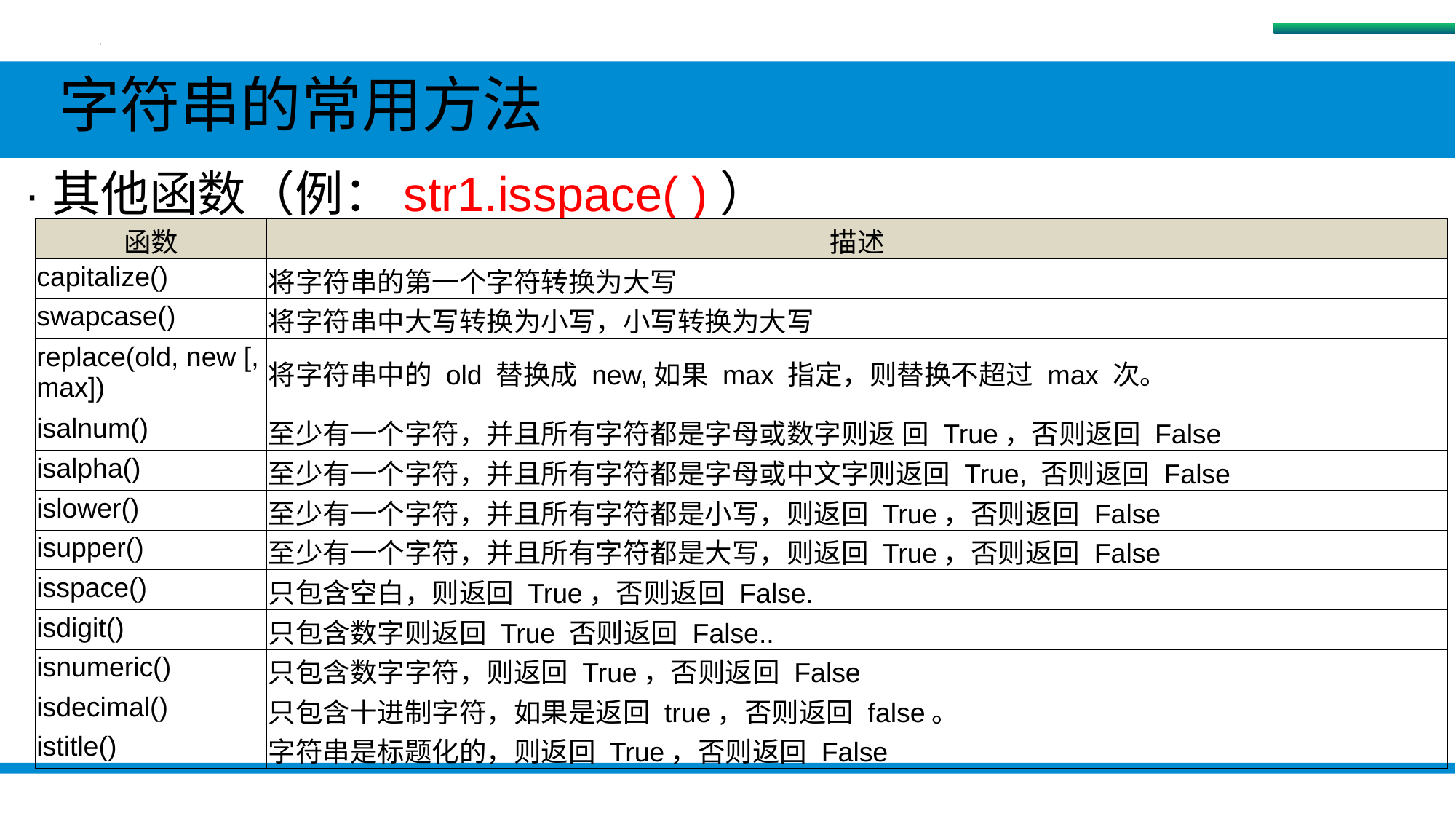

字符串

  字符串的常用方法
 ·其他函数（例：str1.isspace( )）
| 函数 | 描述 |
| --- | --- |
| capitalize() | 将字符串的第一个字符转换为大写 |
| swapcase() | 将字符串中大写转换为小写，小写转换为大写 |
| replace(old, new [, max]) | 将字符串中的 old 替换成 new,如果 max 指定，则替换不超过 max 次。 |
| isalnum() | 至少有一个字符，并且所有字符都是字母或数字则返 回 True，否则返回 False |
| isalpha() | 至少有一个字符，并且所有字符都是字母或中文字则返回 True, 否则返回 False |
| islower() | 至少有一个字符，并且所有字符都是小写，则返回 True，否则返回 False |
| isupper() | 至少有一个字符，并且所有字符都是大写，则返回 True，否则返回 False |
| isspace() | 只包含空白，则返回 True，否则返回 False. |
| isdigit() | 只包含数字则返回 True 否则返回 False.. |
| isnumeric() | 只包含数字字符，则返回 True，否则返回 False |
| isdecimal() | 只包含十进制字符，如果是返回 true，否则返回 false。 |
| istitle() | 字符串是标题化的，则返回 True，否则返回 False |
#